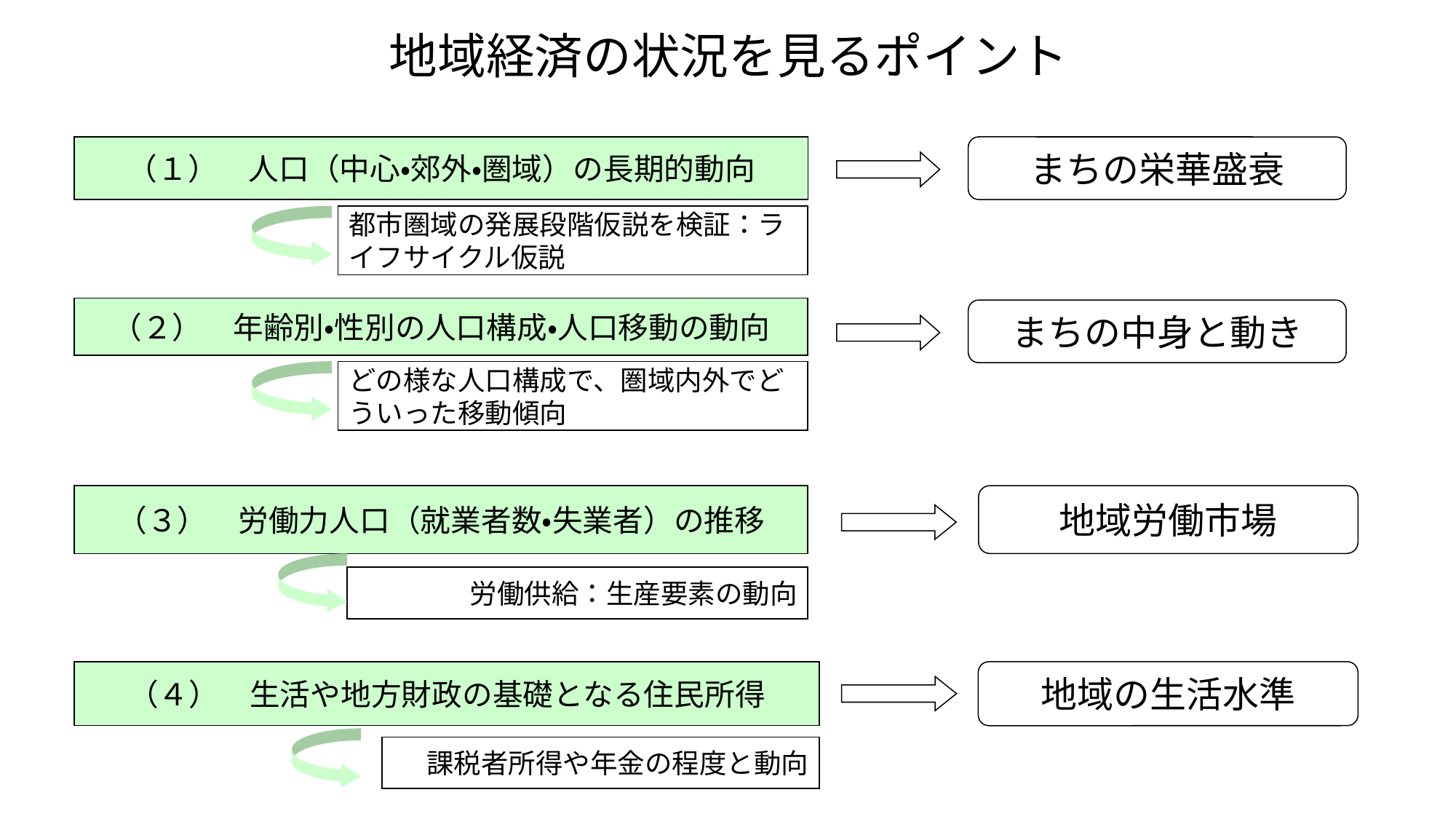

地域経済の状況を見るポイント
（１）　人口（中心・郊外・圏域）の長期的動向
まちの栄華盛衰

都市圏域の発展段階仮説を検証：ライフサイクル仮説
（２）　年齢別・性別の人口構成・人口移動の動向
まちの中身と動き

どの様な人口構成で、圏域内外でどういった移動傾向
（３）　労働力人口（就業者数・失業者）の推移
地域労働市場

労働供給：生産要素の動向
（４）　生活や地方財政の基礎となる住民所得
地域の生活水準

課税者所得や年金の程度と動向